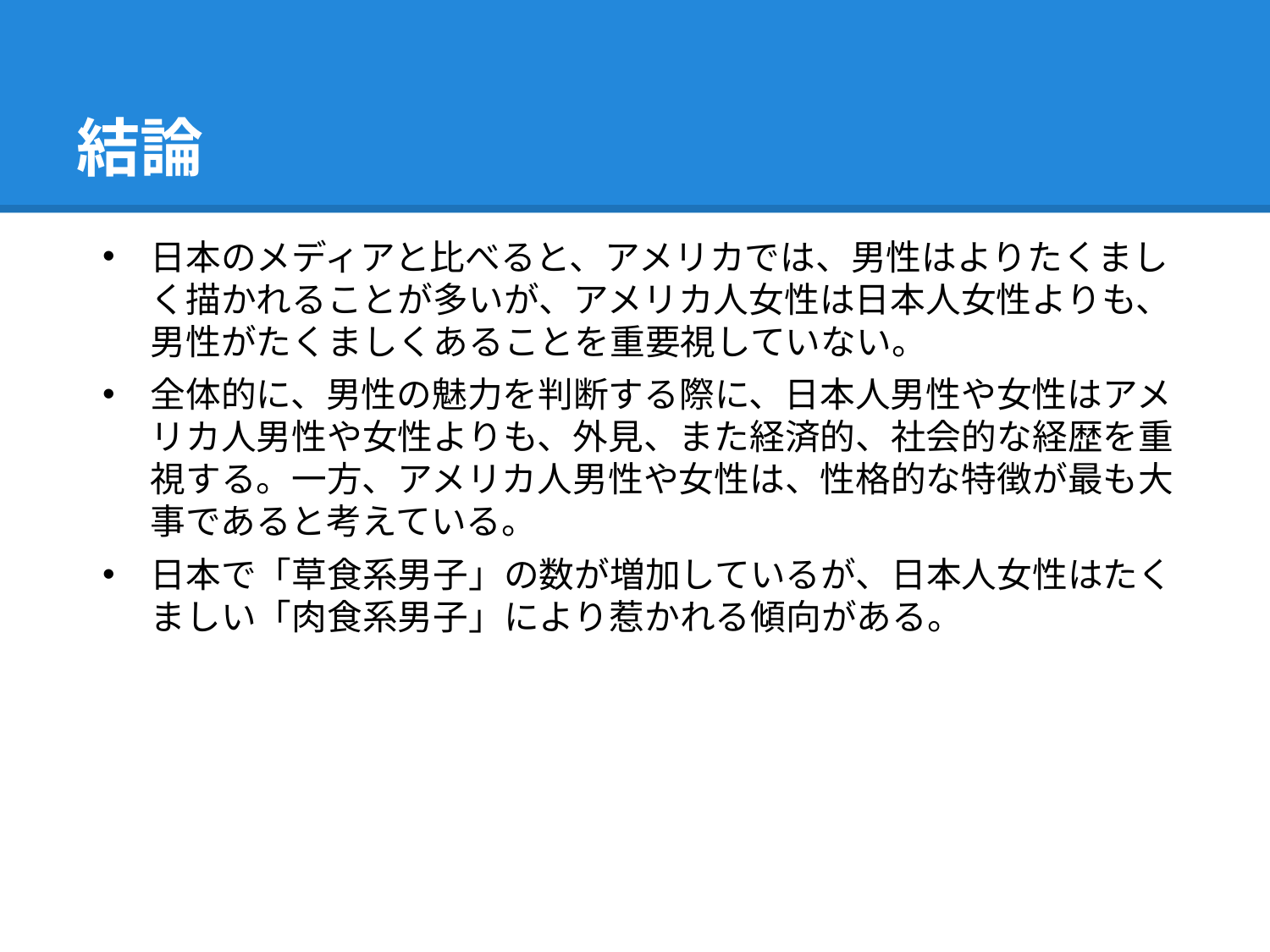

# 結論
日本のメディアと比べると、アメリカでは、男性はよりたくましく描かれることが多いが、アメリカ人女性は日本人女性よりも、男性がたくましくあることを重要視していない。
全体的に、男性の魅力を判断する際に、日本人男性や女性はアメリカ人男性や女性よりも、外見、また経済的、社会的な経歴を重視する。一方、アメリカ人男性や女性は、性格的な特徴が最も大事であると考えている。
日本で「草食系男子」の数が増加しているが、日本人女性はたくましい「肉食系男子」により惹かれる傾向がある。